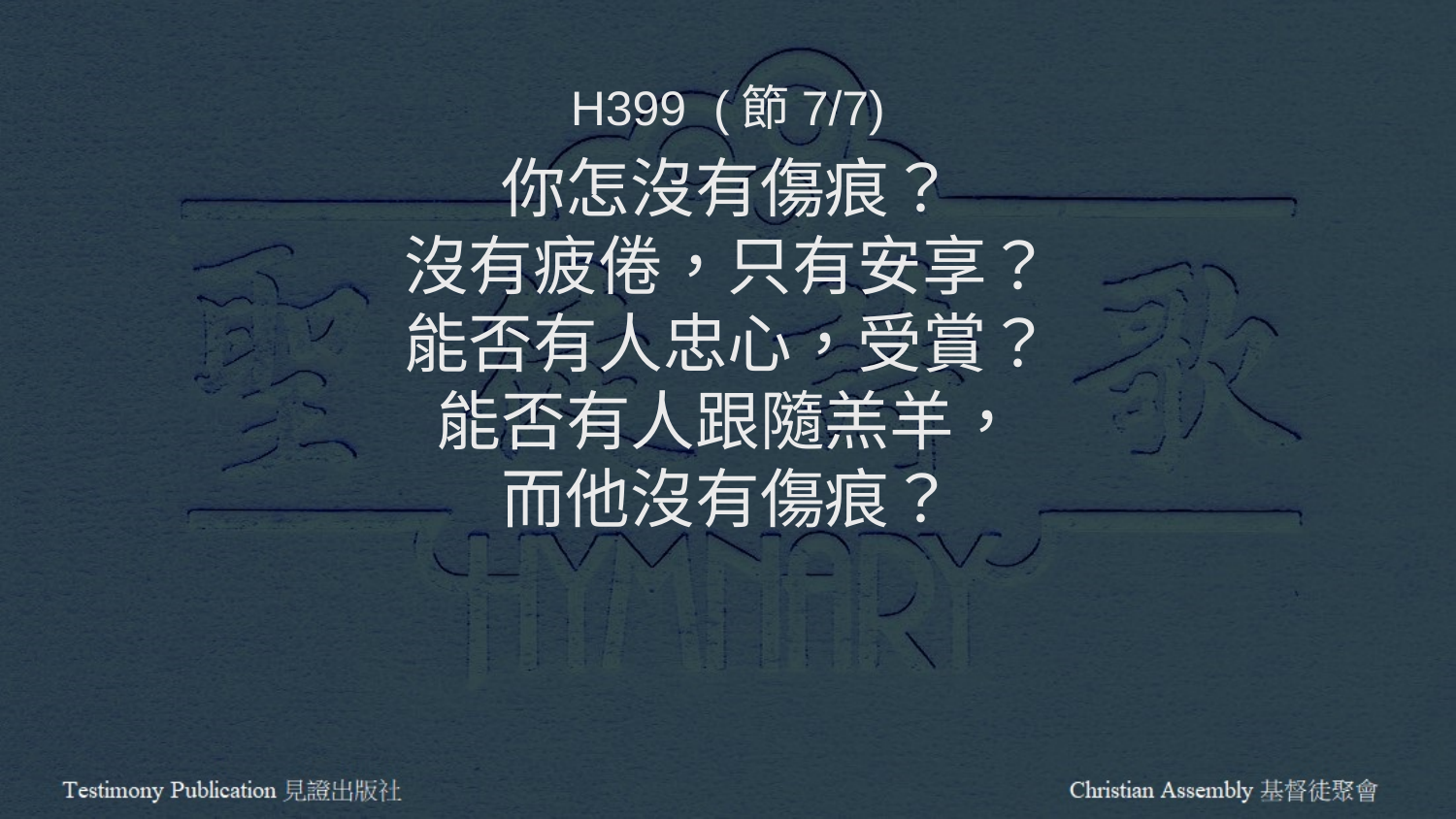

H399  (節7/7)
你怎沒有傷痕？
沒有疲倦，只有安享？
能否有人忠心，受賞？
能否有人跟隨羔羊，
而他沒有傷痕？